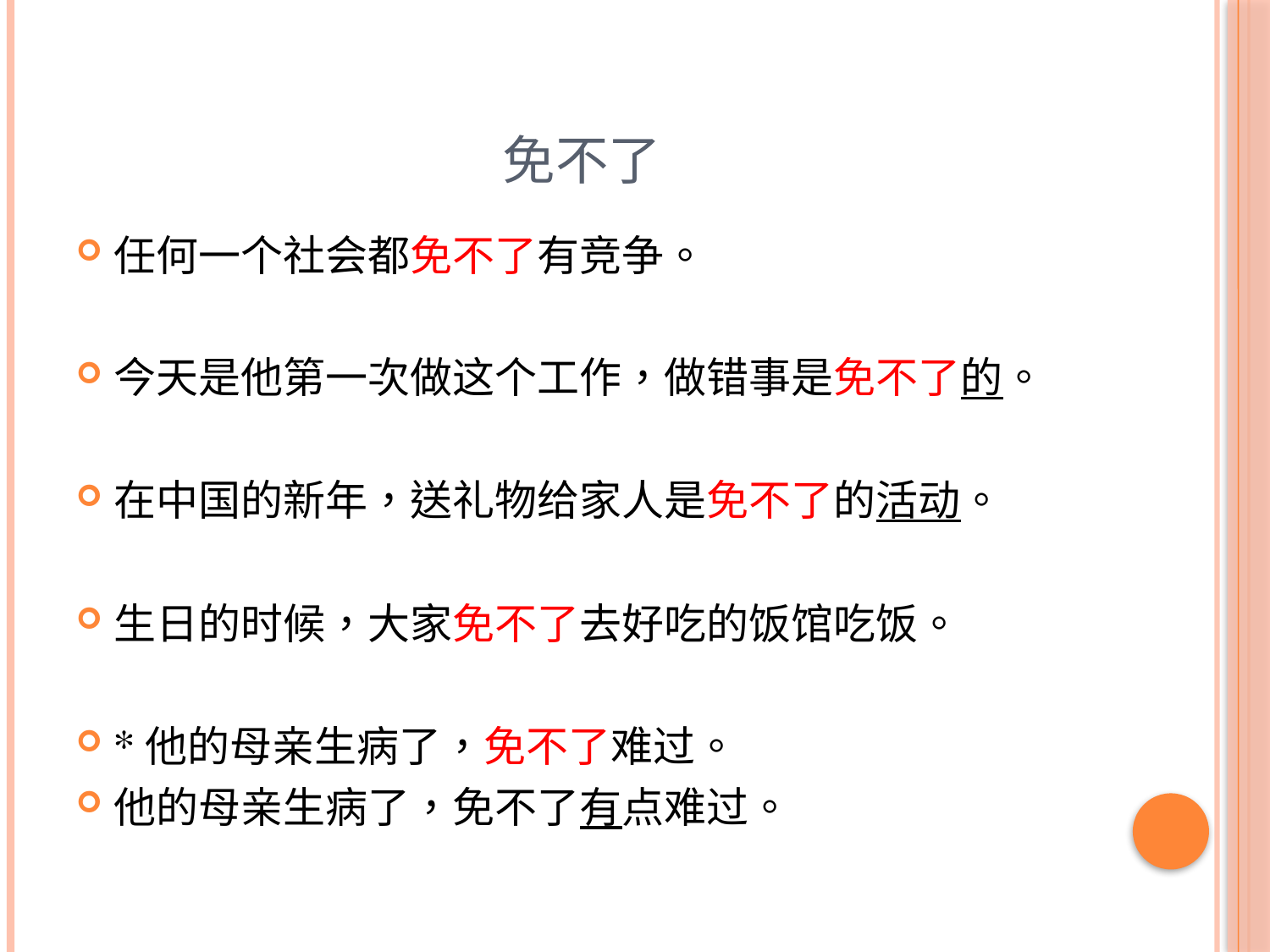

# 免不了
任何一个社会都免不了有竞争。

今天是他第一次做这个工作，做错事是免不了的。

在中国的新年，送礼物给家人是免不了的活动。

生日的时候，大家免不了去好吃的饭馆吃饭。

*他的母亲生病了，免不了难过。
他的母亲生病了，免不了有点难过。